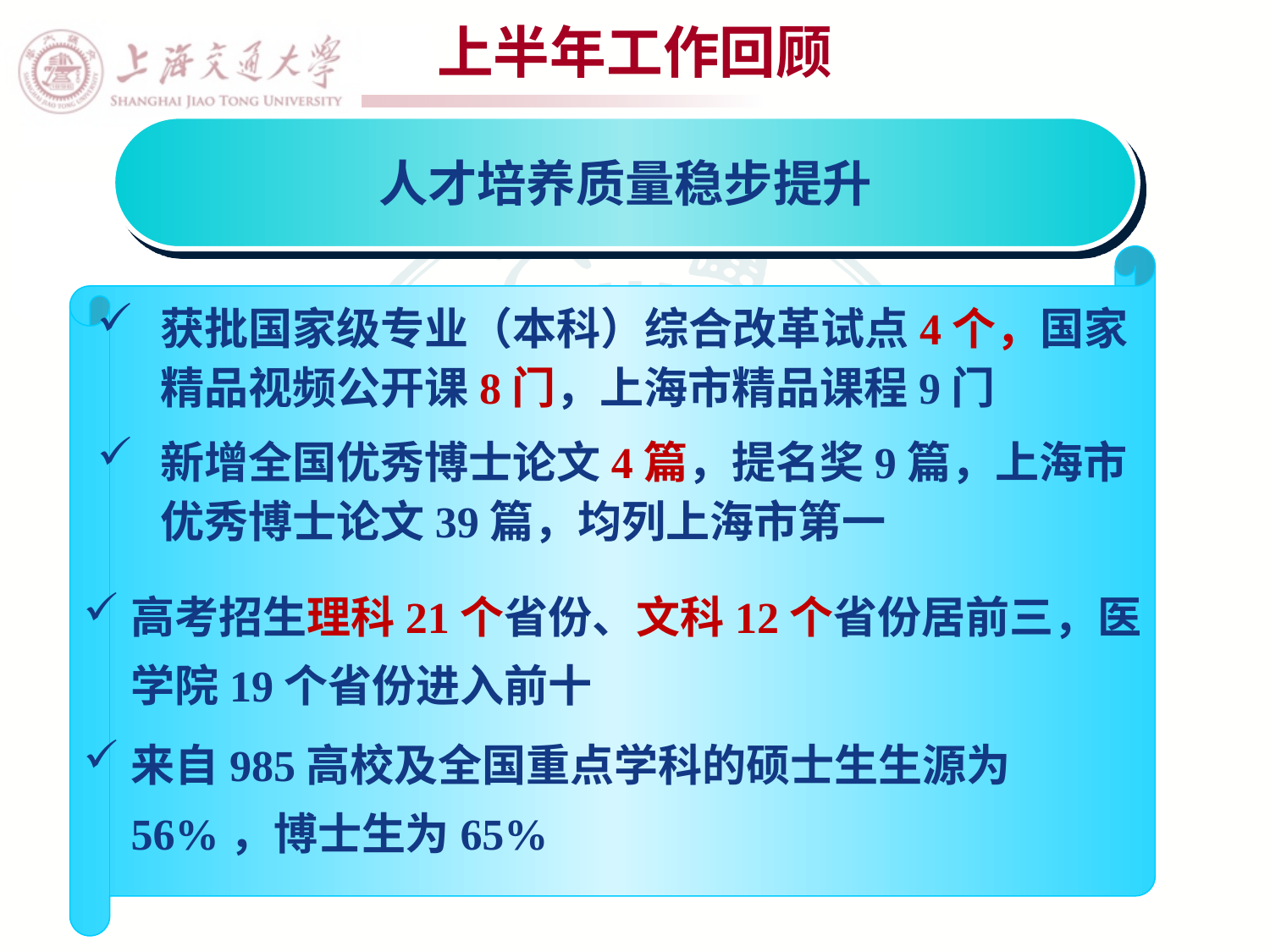

上半年工作回顾
人才培养质量稳步提升

获批国家级专业（本科）综合改革试点4个，国家精品视频公开课8门，上海市精品课程9门
新增全国优秀博士论文4篇，提名奖9篇，上海市优秀博士论文39篇，均列上海市第一

高考招生理科21个省份、文科12个省份居前三，医学院19个省份进入前十
来自985高校及全国重点学科的硕士生生源为56%，博士生为65%